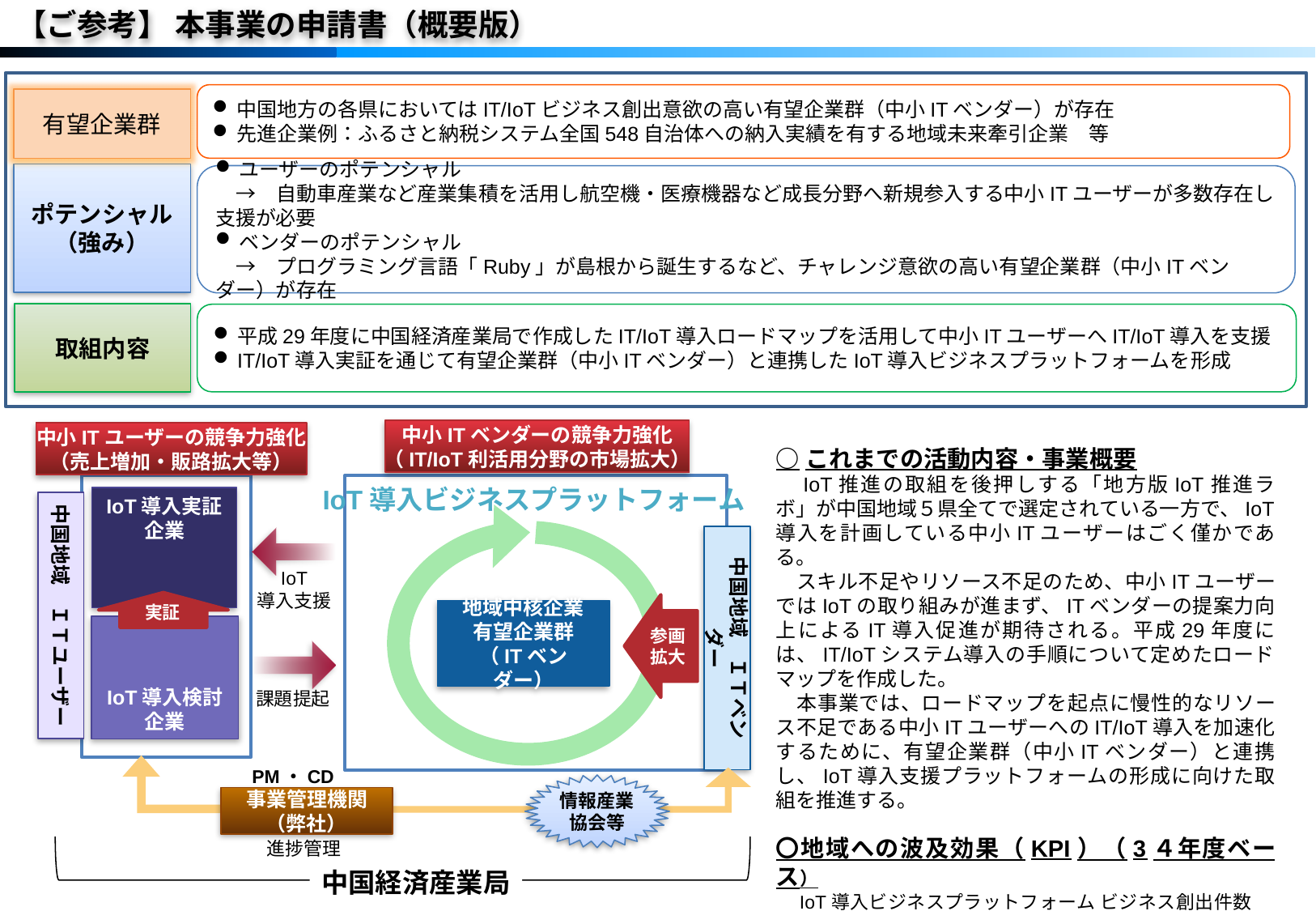

【ご参考】 本事業の申請書（概要版）

中国地方の各県においてはIT/IoTビジネス創出意欲の高い有望企業群（中小ITベンダー）が存在
先進企業例：ふるさと納税システム全国548自治体への納入実績を有する地域未来牽引企業　等
有望企業群
ポテンシャル
（強み）
ユーザーのポテンシャル
　→　自動車産業など産業集積を活用し航空機・医療機器など成長分野へ新規参入する中小ITユーザーが多数存在し支援が必要
ベンダーのポテンシャル
　→　プログラミング言語「Ruby」が島根から誕生するなど、チャレンジ意欲の高い有望企業群（中小ITベンダー）が存在
取組内容
平成29年度に中国経済産業局で作成したIT/IoT導入ロードマップを活用して中小ITユーザーへIT/IoT導入を支援
IT/IoT導入実証を通じて有望企業群（中小ITベンダー）と連携したIoT導入ビジネスプラットフォームを形成
中小ITベンダーの競争力強化
（IT/IoT利活用分野の市場拡大）
中小ITユーザーの競争力強化
（売上増加・販路拡大等）
○これまでの活動内容・事業概要
　IoT推進の取組を後押しする「地方版IoT推進ラボ」が中国地域５県全てで選定されている一方で、IoT導入を計画している中小ITユーザーはごく僅かである。
　スキル不足やリソース不足のため、中小ITユーザーではIoTの取り組みが進まず、ITベンダーの提案力向上によるIT導入促進が期待される。平成29年度には、IT/IoTシステム導入の手順について定めたロードマップを作成した。
　本事業では、ロードマップを起点に慢性的なリソース不足である中小ITユーザーへのIT/IoT導入を加速化するために、有望企業群（中小ITベンダー）と連携し、IoT導入支援プラットフォームの形成に向けた取組を推進する。

〇地域への波及効果（KPI）（3４年度ベース）
　IoT導入ビジネスプラットフォーム ビジネス創出件数　10件
　IoT導入によるビジネス創出による市場（売上高）拡大　５億円

IoT導入ビジネスプラットフォーム

IoT導入実証
企業
中国地域　ＩＴユーザー

中国地域　ＩＴベンダー

IoT
導入支援

地域中核企業
有望企業群
（ITベンダー）
実証
IoT導入検討
企業
参画
拡大

課題提起

PM・CD

情報産業
協会等
事業管理機関（弊社）
進捗管理
中国経済産業局